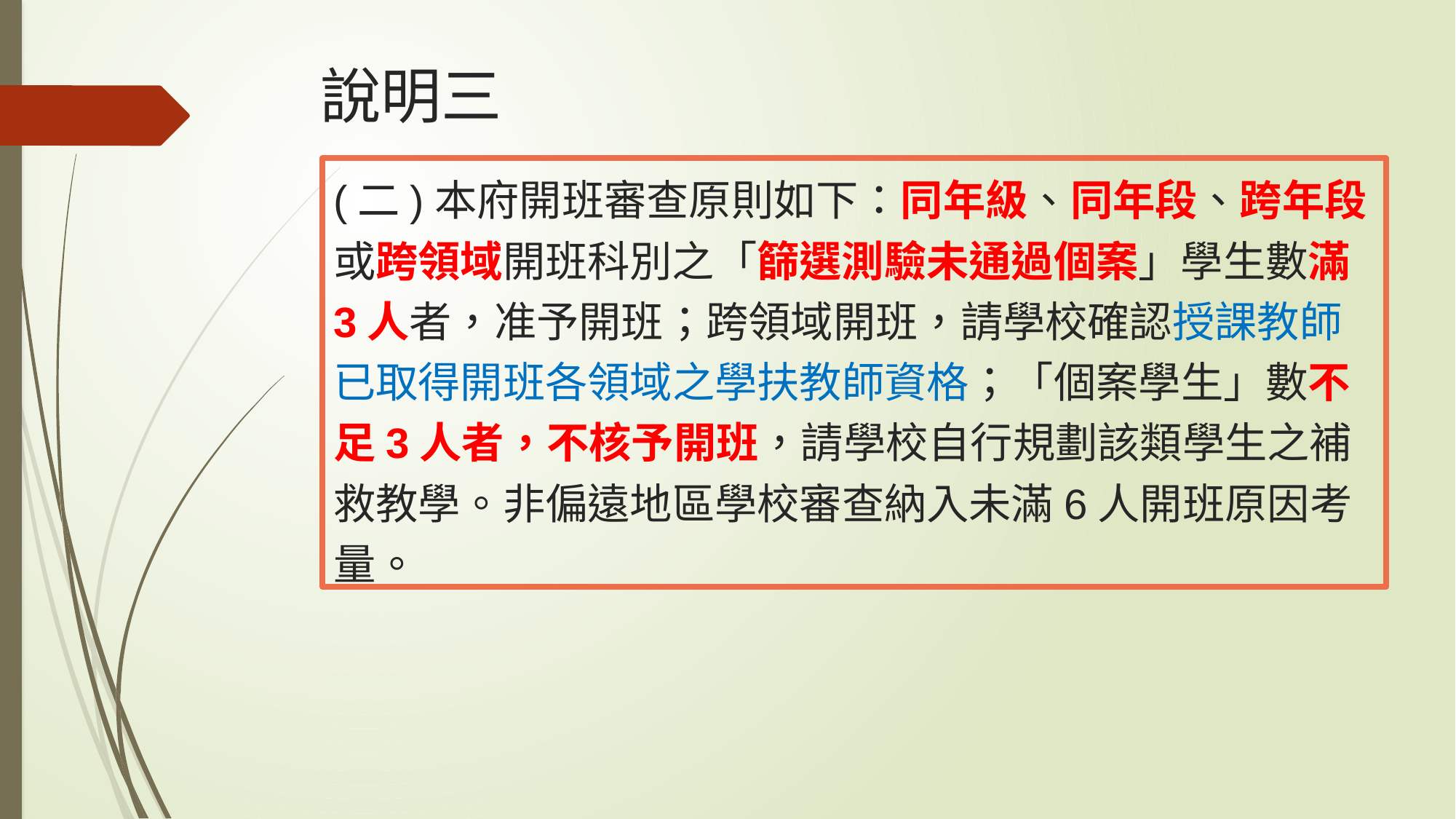

# 說明三
(二)本府開班審查原則如下：同年級、同年段、跨年段或跨領域開班科別之「篩選測驗未通過個案」學生數滿3人者，准予開班；跨領域開班，請學校確認授課教師已取得開班各領域之學扶教師資格；「個案學生」數不足3人者，不核予開班，請學校自行規劃該類學生之補救教學。非偏遠地區學校審查納入未滿6人開班原因考量。